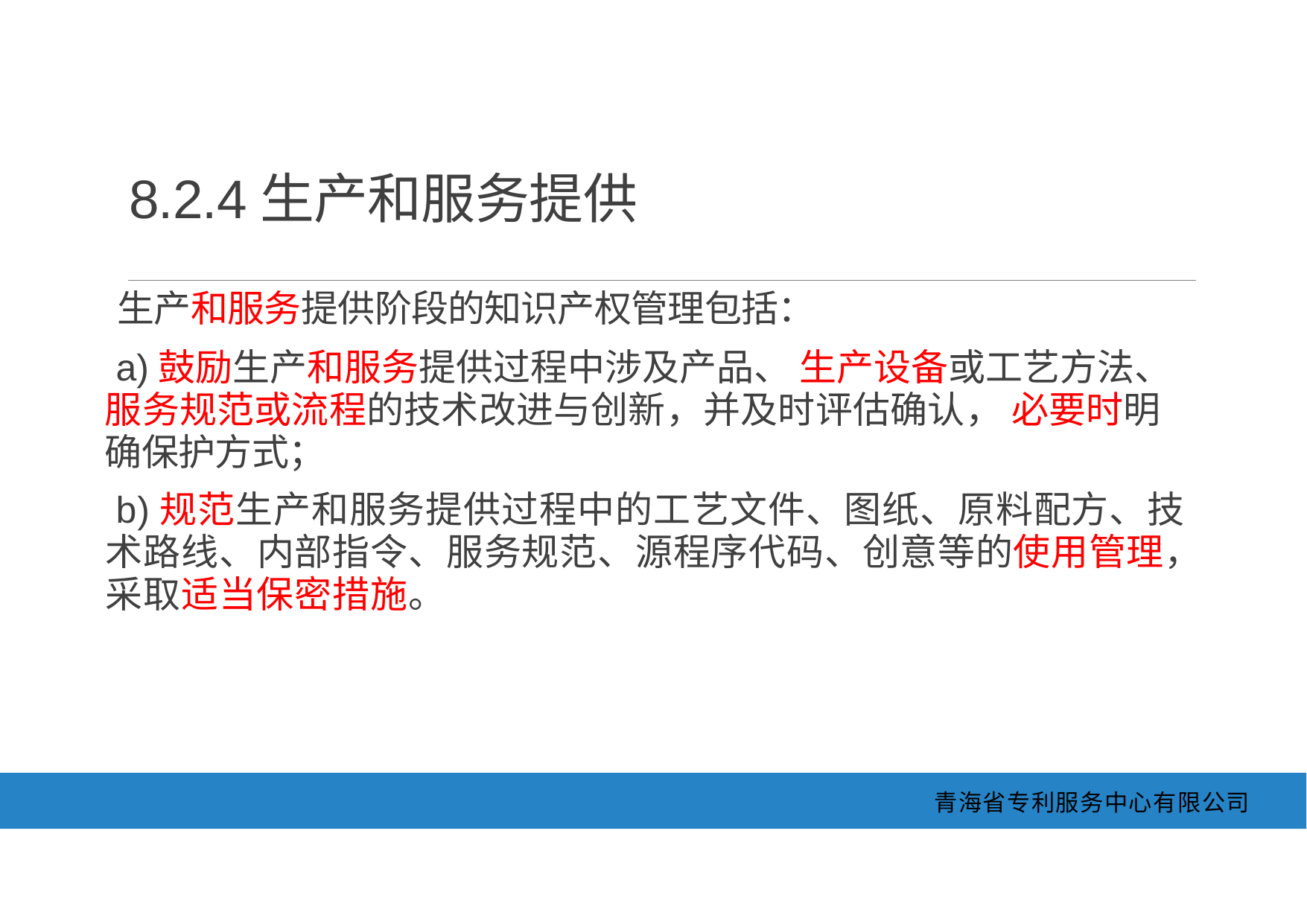

8.2.4生产和服务提供

生产和服务提供阶段的知识产权管理包括：
a)鼓励生产和服务提供过程中涉及产品、 生产设备或工艺方法、  服务规范或流程的技术改进与创新，并及时评估确认， 必要时明  确保护方式；

b)规范生产和服务提供过程中的工艺文件、图纸、原料配方、技  术路线、内部指令、服务规范、源程序代码、创意等的使用管理， 采取适当保密措施。

青海省专利服务中心有限公司